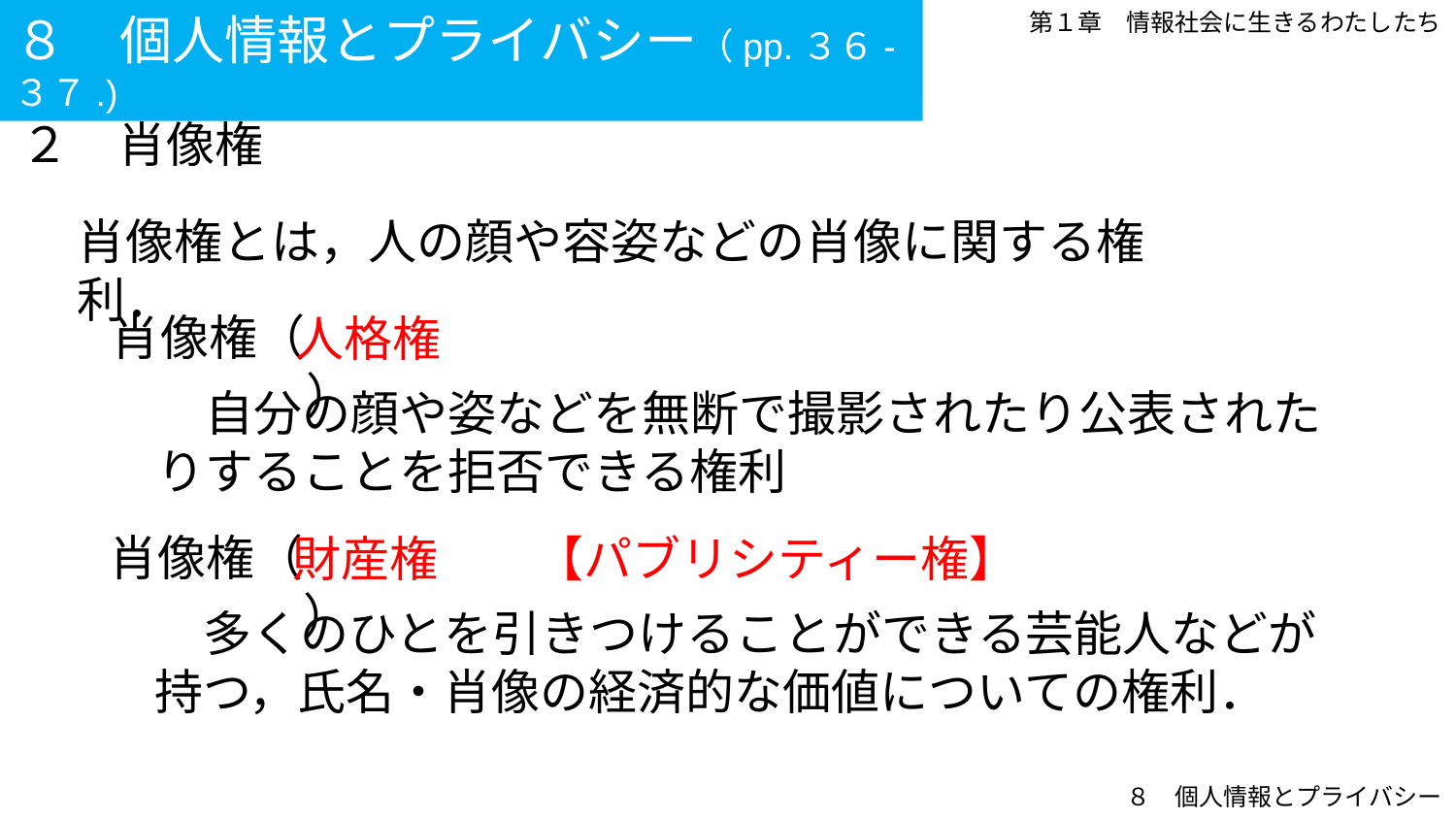

８　個人情報とプライバシー（pp.３６-３７.)
第１章　情報社会に生きるわたしたち
２　肖像権
肖像権とは，人の顔や容姿などの肖像に関する権利．
肖像権（　　　　　　　）
人格権
　自分の顔や姿などを無断で撮影されたり公表されたりすることを拒否できる権利
肖像権（　　　　　　　）
財産権　　【パブリシティー権】
　多くのひとを引きつけることができる芸能人などが持つ，氏名・肖像の経済的な価値についての権利．
８　個人情報とプライバシー